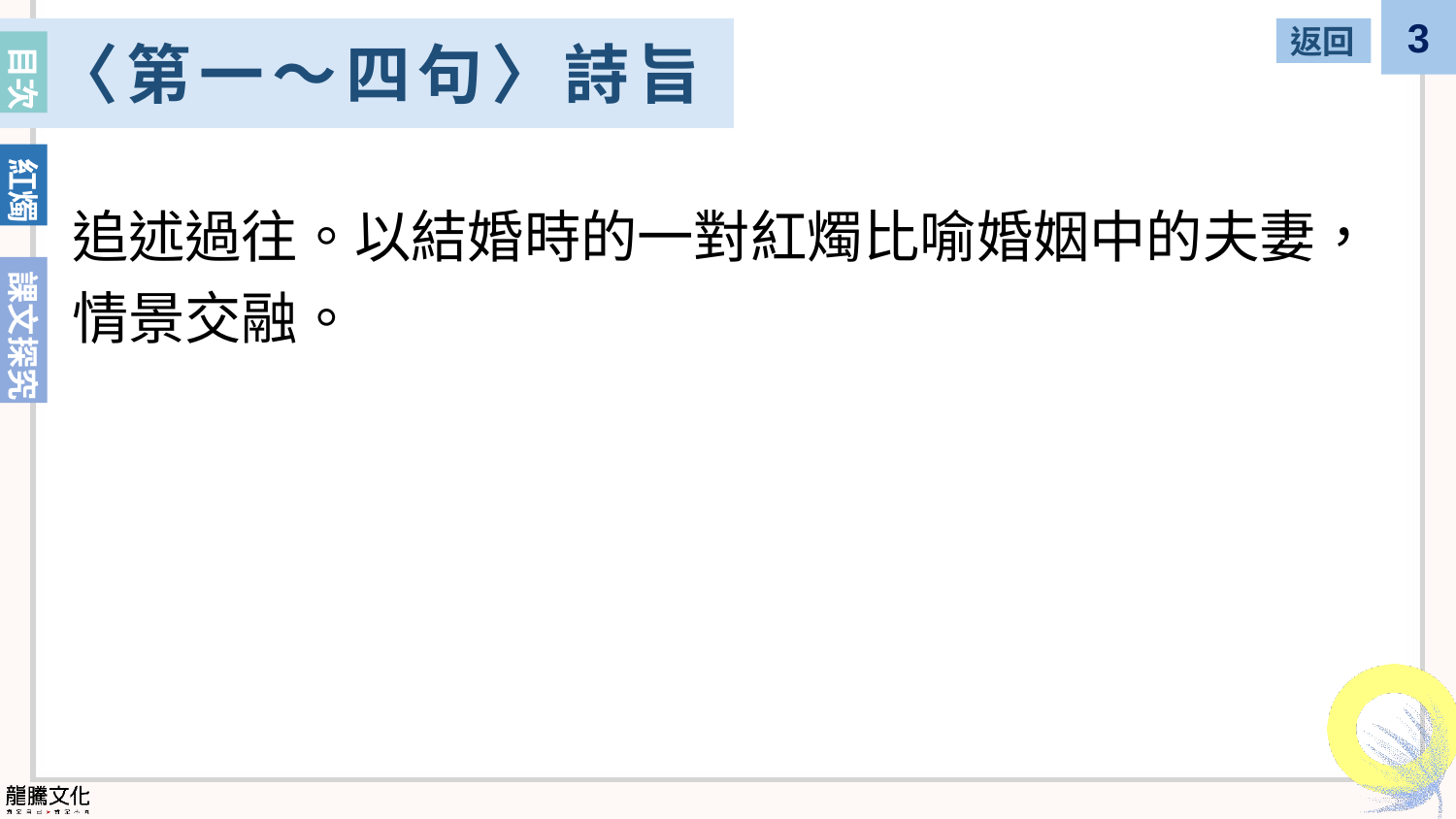

返回
〈第一～四句〉詩旨
目次
追述過往。以結婚時的一對紅燭比喻婚姻中的夫妻，情景交融。